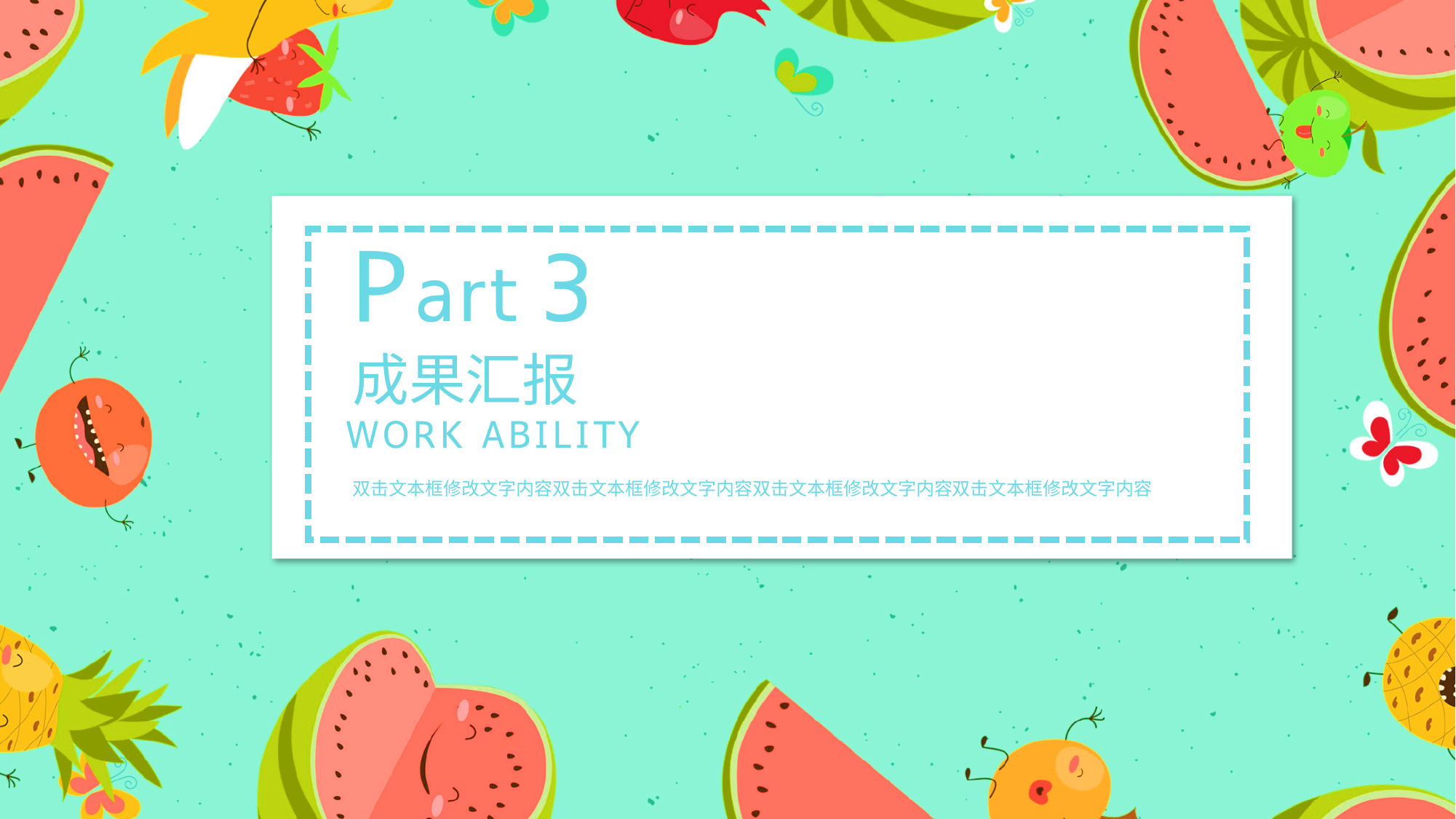

Part 3
成果汇报
WORK ABILITY
双击文本框修改文字内容双击文本框修改文字内容双击文本框修改文字内容双击文本框修改文字内容